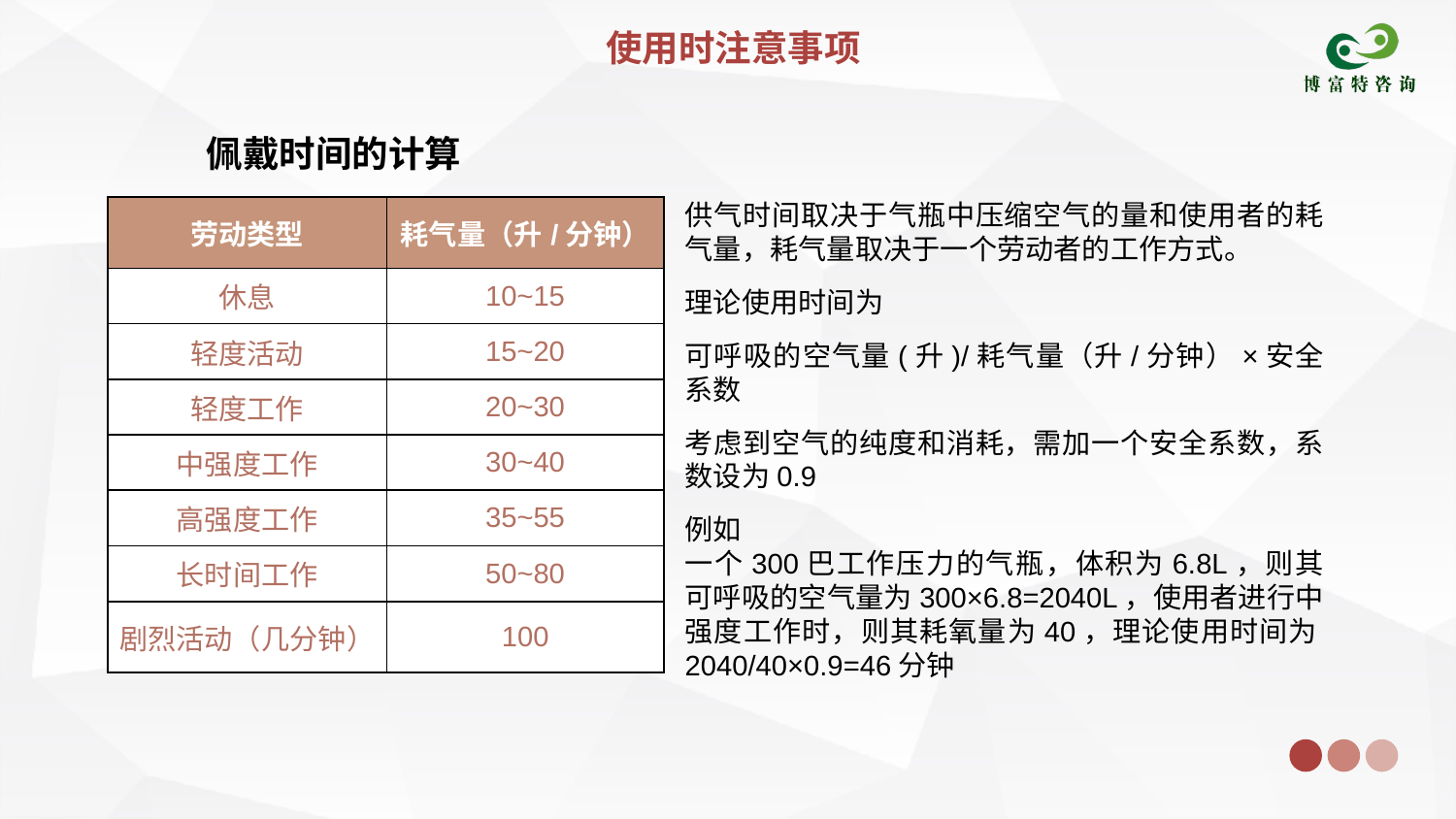

使用时注意事项
佩戴时间的计算
供气时间取决于气瓶中压缩空气的量和使用者的耗气量，耗气量取决于一个劳动者的工作方式。

理论使用时间为

可呼吸的空气量(升)/耗气量（升/分钟）×安全系数

考虑到空气的纯度和消耗，需加一个安全系数，系数设为0.9

例如
一个300巴工作压力的气瓶，体积为6.8L，则其可呼吸的空气量为300×6.8=2040L，使用者进行中强度工作时，则其耗氧量为40，理论使用时间为2040/40×0.9=46分钟
| 劳动类型 | 耗气量（升/分钟） |
| --- | --- |
| 休息 | 10~15 |
| 轻度活动 | 15~20 |
| 轻度工作 | 20~30 |
| 中强度工作 | 30~40 |
| 高强度工作 | 35~55 |
| 长时间工作 | 50~80 |
| 剧烈活动（几分钟） | 100 |